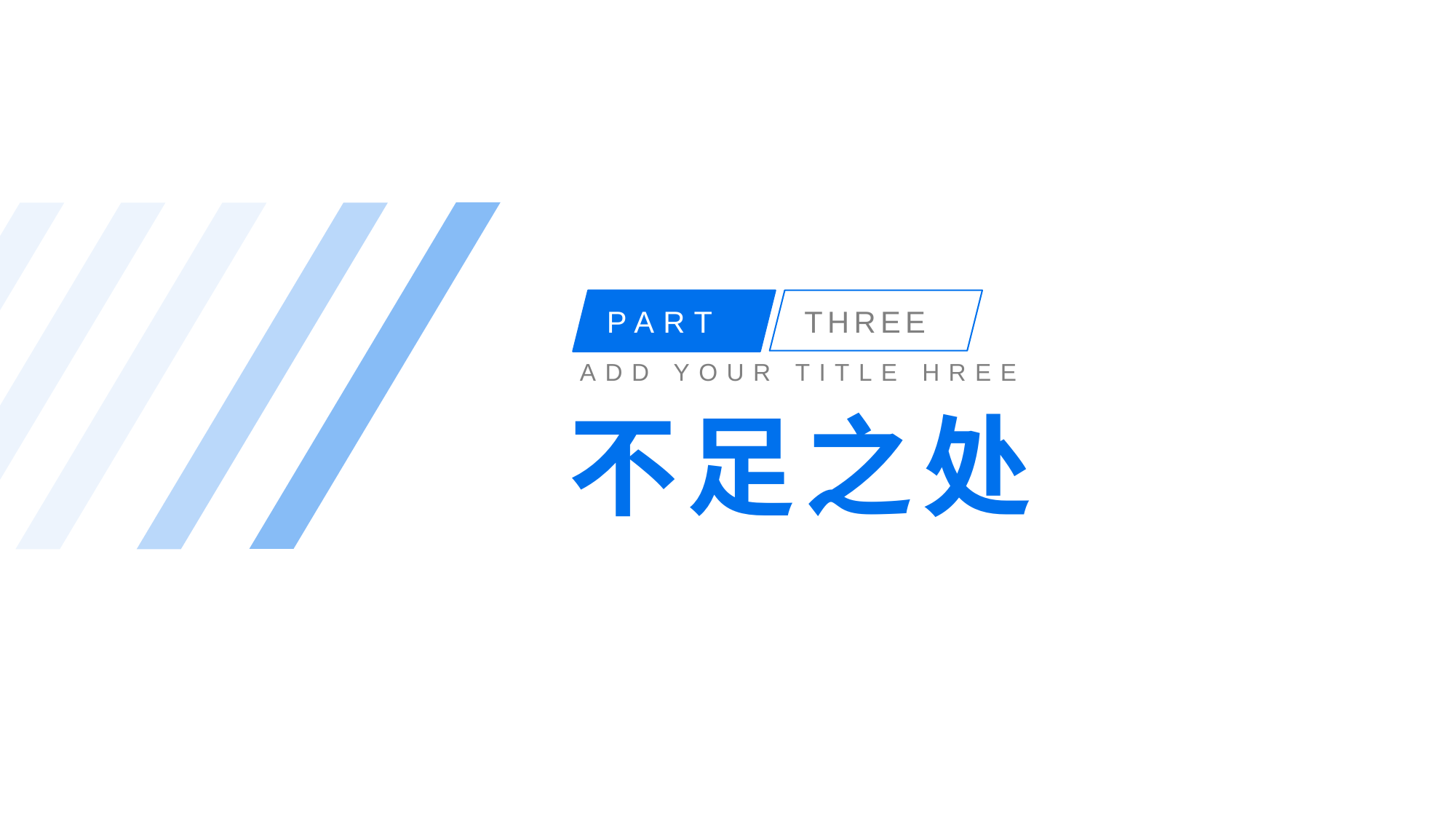

PART
THREE
ADD YOUR TITLE HREE
不足之处